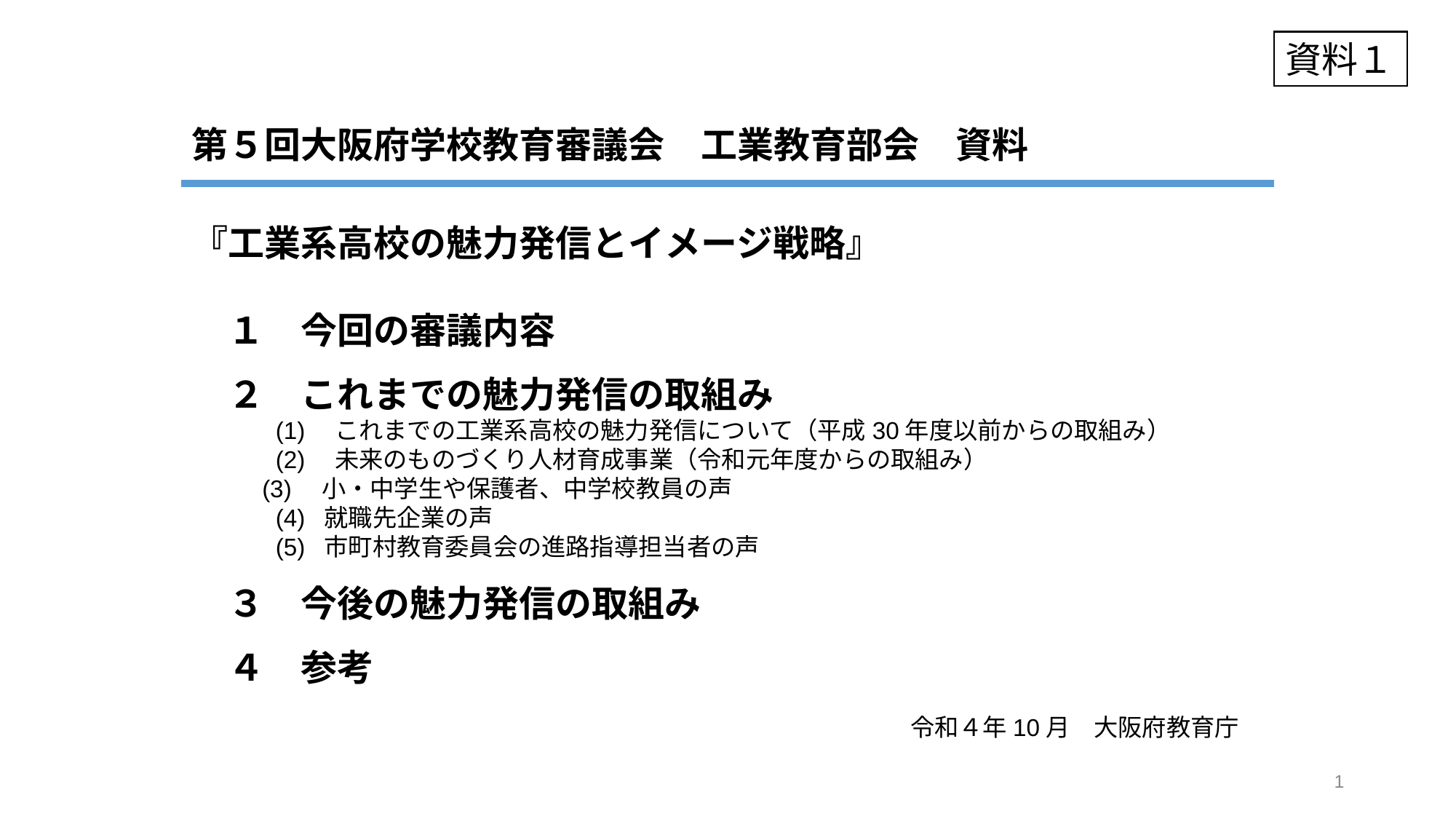

資料１
第５回大阪府学校教育審議会　工業教育部会　資料

『工業系高校の魅力発信とイメージ戦略』

　１　今回の審議内容

　２　これまでの魅力発信の取組み
　　　 (1)　これまでの工業系高校の魅力発信について（平成30年度以前からの取組み）
　　　 (2)　未来のものづくり人材育成事業（令和元年度からの取組み）
　　   (3)　小・中学生や保護者、中学校教員の声
　　　 (4)  就職先企業の声
　　　 (5)  市町村教育委員会の進路指導担当者の声

　３　今後の魅力発信の取組み

　４　参考

令和４年10月　大阪府教育庁
1